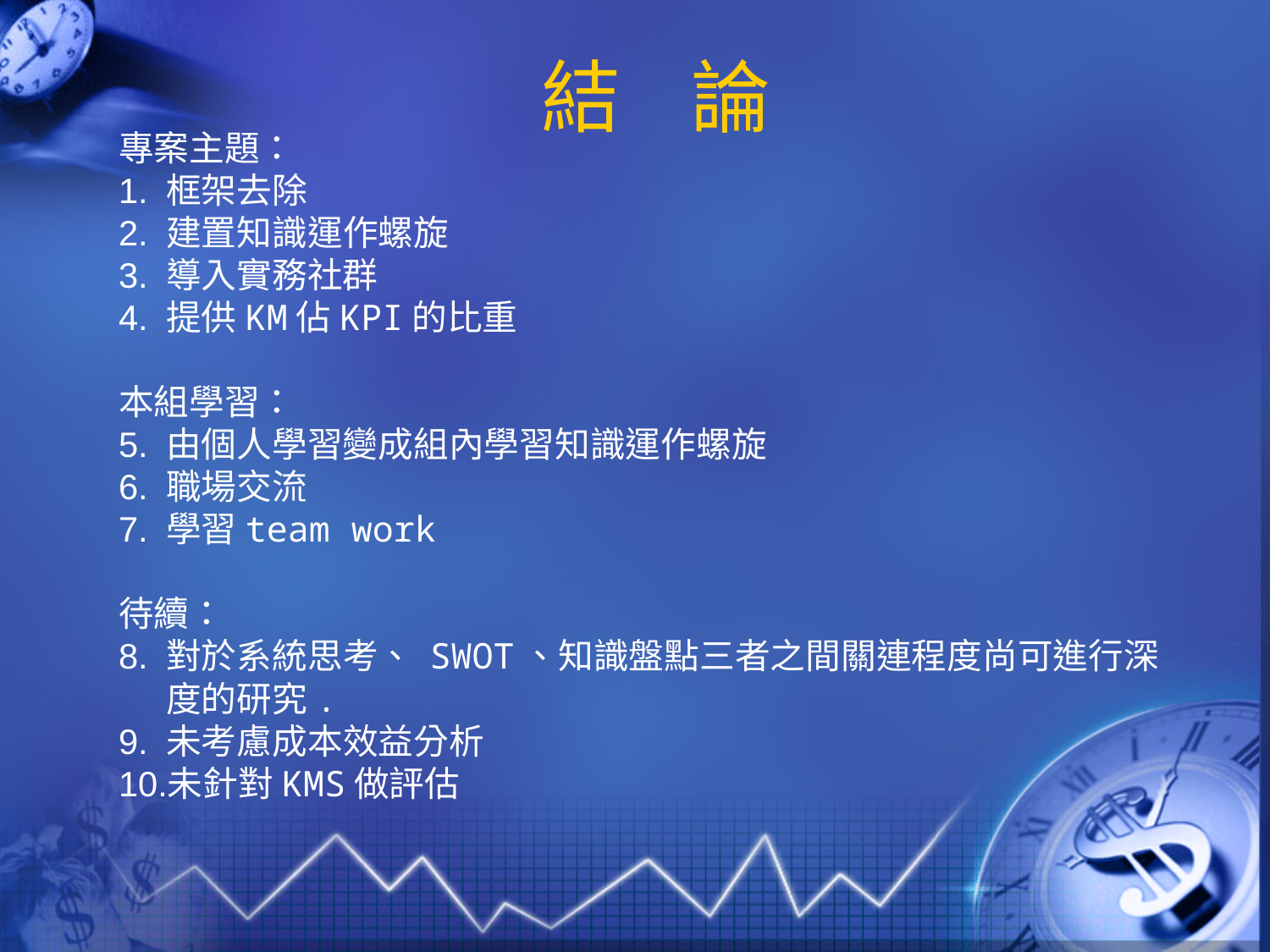

# 結    論
專案主題：
框架去除
建置知識運作螺旋
導入實務社群
提供KM佔KPI的比重

本組學習：
由個人學習變成組內學習知識運作螺旋
職場交流
學習team work

待續：
對於系統思考、 SWOT、知識盤點三者之間關連程度尚可進行深度的研究.
未考慮成本效益分析
未針對KMS做評估